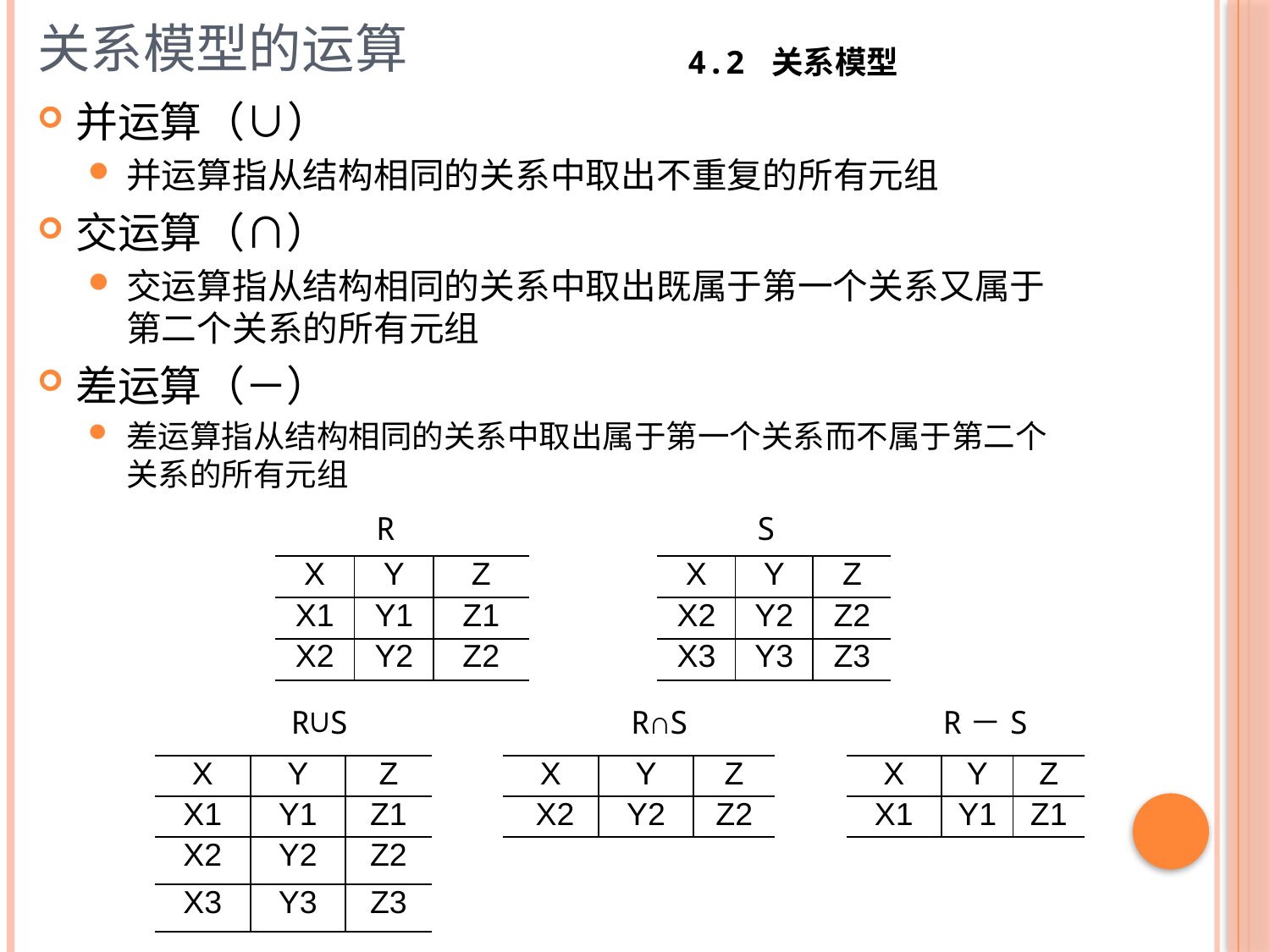

# 关系模型的运算
4.2 关系模型
并运算（∪）
并运算指从结构相同的关系中取出不重复的所有元组
交运算（∩）
交运算指从结构相同的关系中取出既属于第一个关系又属于第二个关系的所有元组
差运算（－）
差运算指从结构相同的关系中取出属于第一个关系而不属于第二个关系的所有元组
R
S
| X | Y | Z |  |  | X | Y | Z |
| --- | --- | --- | --- | --- | --- | --- | --- |
| X1 | Y1 | Z1 |  |  | X2 | Y2 | Z2 |
| X2 | Y2 | Z2 |  |  | X3 | Y3 | Z3 |
R∪S
R∩S
R－S
| X | Y | Z |  | X | Y | Z |  | X | Y | Z |
| --- | --- | --- | --- | --- | --- | --- | --- | --- | --- | --- |
| X1 | Y1 | Z1 |  | X2 | Y2 | Z2 |  | X1 | Y1 | Z1 |
| X2 | Y2 | Z2 |  |  |  |  |  |  |  |  |
| X3 | Y3 | Z3 |  |  |  |  |  |  |  |  |